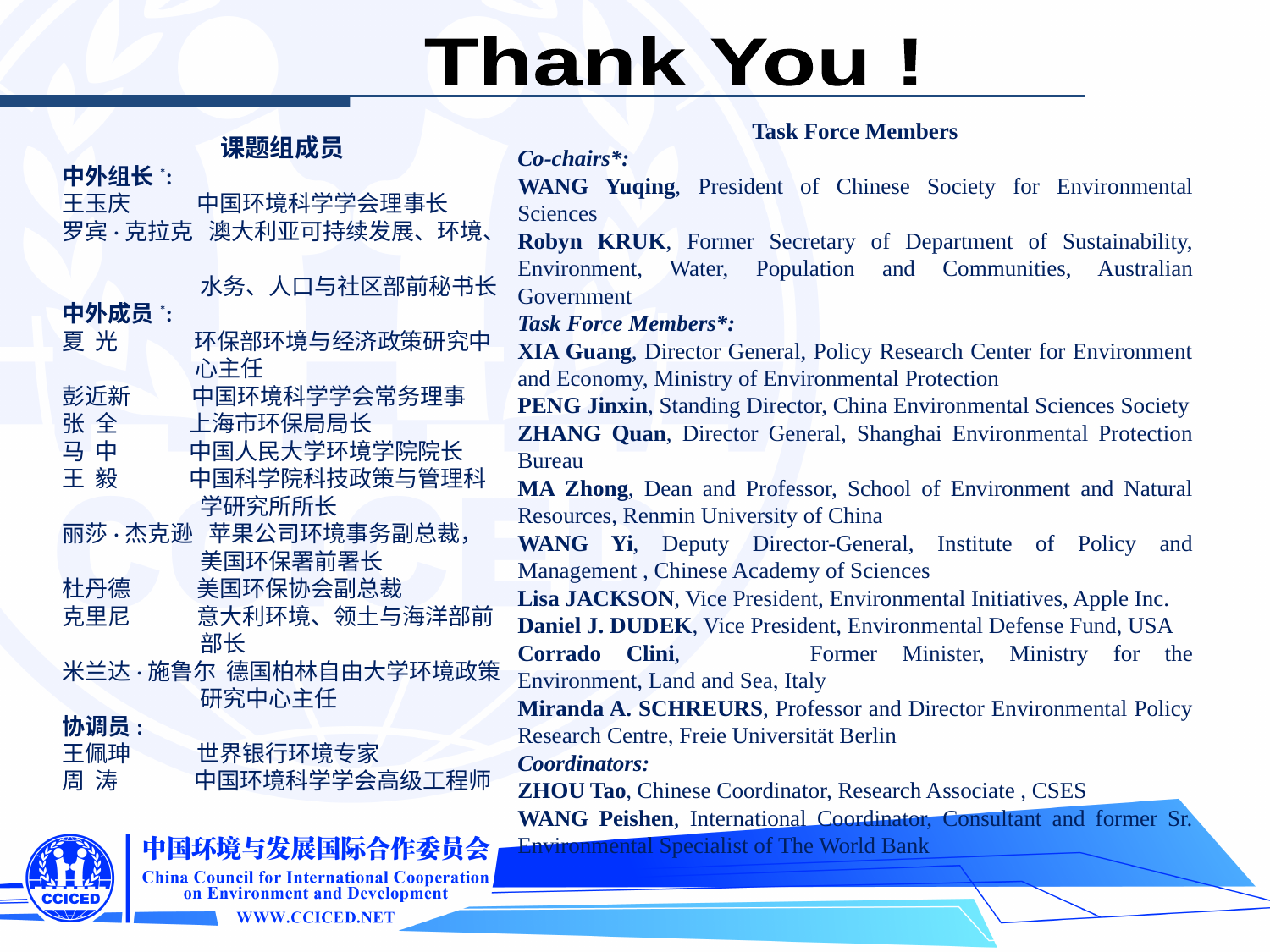

Thank You !
Task Force Members
Co-chairs*:
WANG Yuqing, President of Chinese Society for Environmental Sciences
Robyn Kruk, Former Secretary of Department of Sustainability, Environment, Water, Population and Communities, Australian Government
Task Force Members*:
XIA Guang, Director General, Policy Research Center for Environment and Economy, Ministry of Environmental Protection
PENG Jinxin, Standing Director, China Environmental Sciences Society
ZHANG Quan, Director General, Shanghai Environmental Protection Bureau
MA Zhong, Dean and Professor, School of Environment and Natural Resources, Renmin University of China
WANG Yi, Deputy Director-General, Institute of Policy and Management , Chinese Academy of Sciences
Lisa Jackson, Vice President, Environmental Initiatives, Apple Inc.
Daniel J. DudeK, Vice President, Environmental Defense Fund, USA
Corrado Clini, 	Former Minister, Ministry for the Environment, Land and Sea, Italy
Miranda A. Schreurs, Professor and Director Environmental Policy Research Centre, Freie Universität Berlin
Coordinators:
ZHOU Tao, Chinese Coordinator, Research Associate , CSES
WANG Peishen, International Coordinator, Consultant and former Sr. Environmental Specialist of The World Bank
课题组成员
中外组长*:
王玉庆             中国环境科学学会理事长
罗宾·克拉克   澳大利亚可持续发展、环境、
                          水务、人口与社区部前秘书长
中外成员*:
夏  光               环保部环境与经济政策研究中
                         心主任
彭近新            中国环境科学学会常务理事
张  全              上海市环保局局长
马  中              中国人民大学环境学院院长
王  毅              中国科学院科技政策与管理科
                          学研究所所长
丽莎·杰克逊   苹果公司环境事务副总裁，
                          美国环保署前署长
杜丹德             美国环保协会副总裁
克里尼             意大利环境、领土与海洋部前
                          部长
米兰达·施鲁尔  德国柏林自由大学环境政策
                          研究中心主任
协调员:
王佩珅             世界银行环境专家
周  涛               中国环境科学学会高级工程师